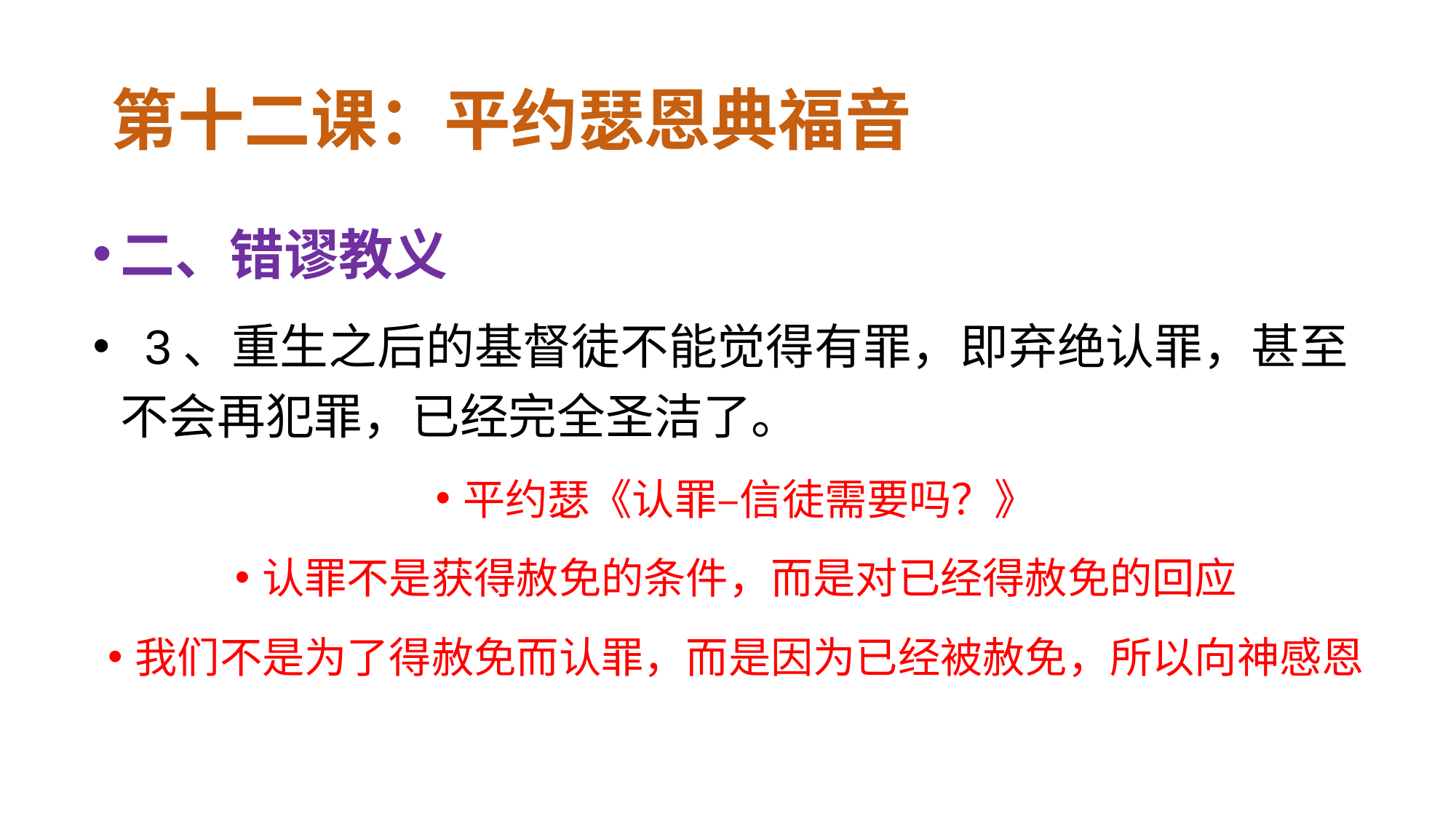

# 第十二课：平约瑟恩典福音
二、错谬教义
  3、重生之后的基督徒不能觉得有罪，即弃绝认罪，甚至不会再犯罪，已经完全圣洁了。
平约瑟《认罪–信徒需要吗？》
认罪不是获得赦免的条件，而是对已经得赦免的回应
我们不是为了得赦免而认罪，而是因为已经被赦免，所以向神感恩